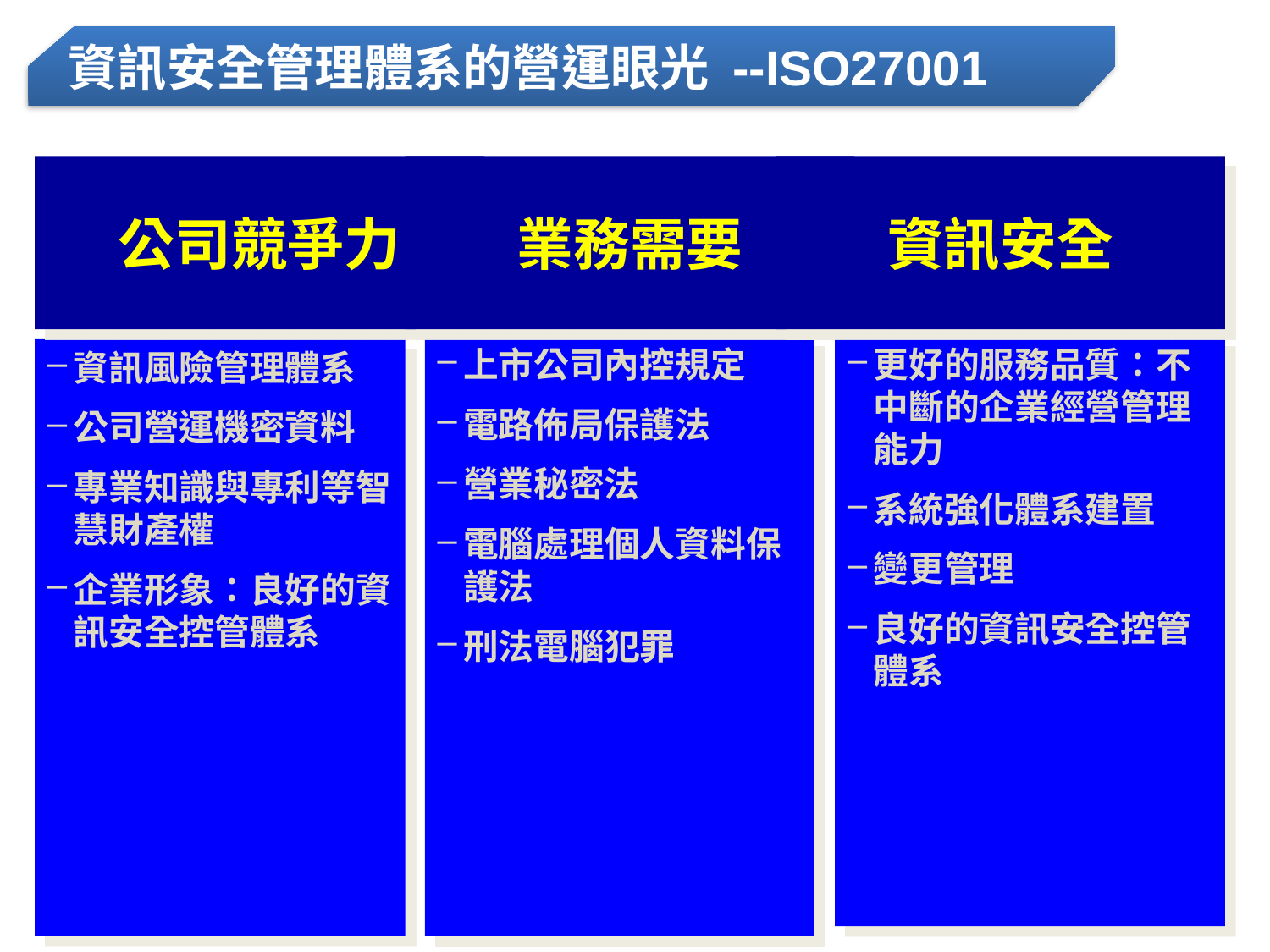

資訊安全管理體系的營運眼光 --ISO27001
公司競爭力
業務需要
資訊安全
上市公司內控規定
電路佈局保護法
營業秘密法
電腦處理個人資料保護法
刑法電腦犯罪
更好的服務品質：不中斷的企業經營管理能力
系統強化體系建置
變更管理
良好的資訊安全控管體系
資訊風險管理體系
公司營運機密資料
專業知識與專利等智慧財產權
企業形象：良好的資訊安全控管體系